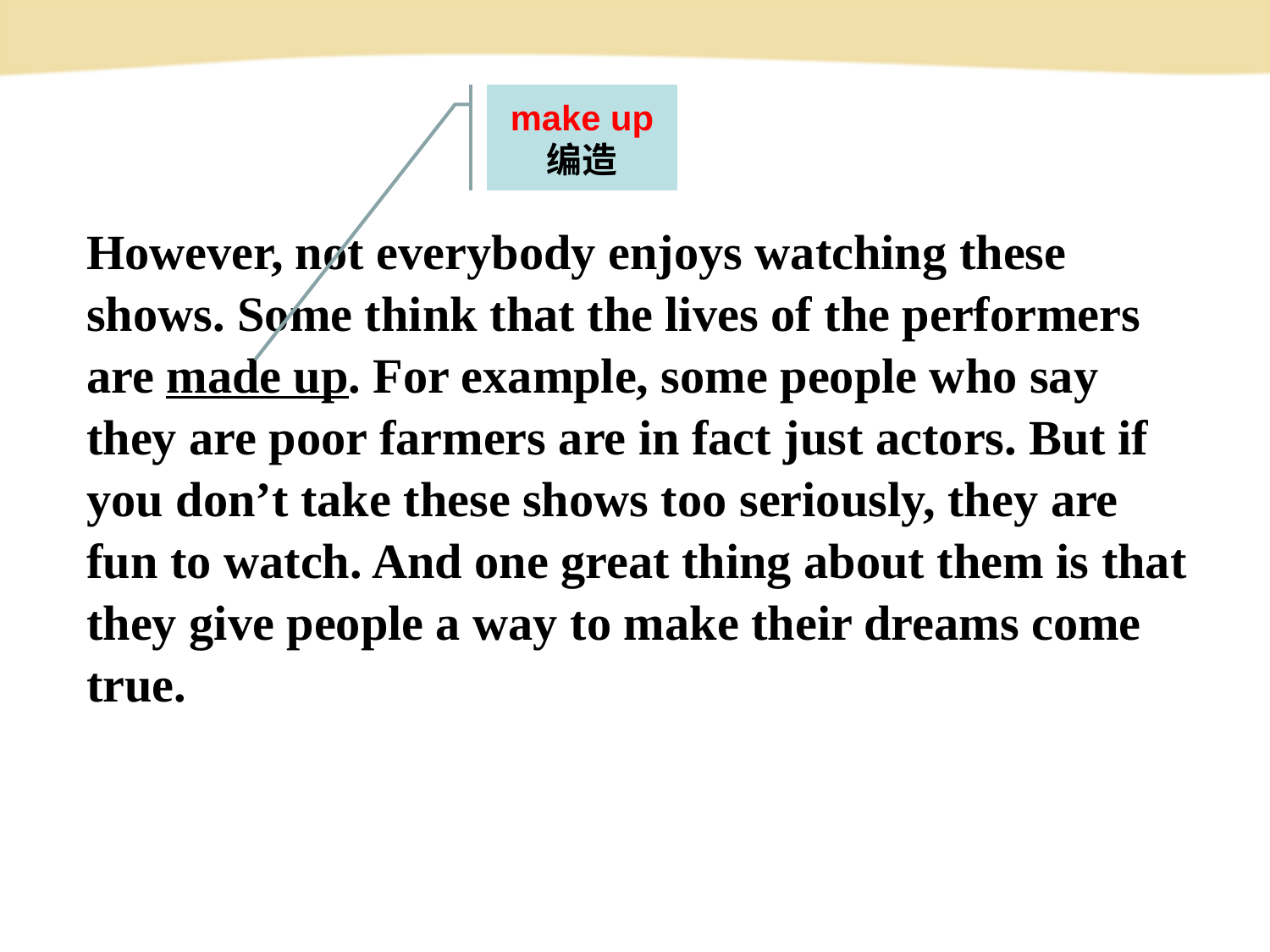

make up
编造
However, not everybody enjoys watching these shows. Some think that the lives of the performers are made up. For example, some people who say they are poor farmers are in fact just actors. But if you don’t take these shows too seriously, they are fun to watch. And one great thing about them is that they give people a way to make their dreams come true.